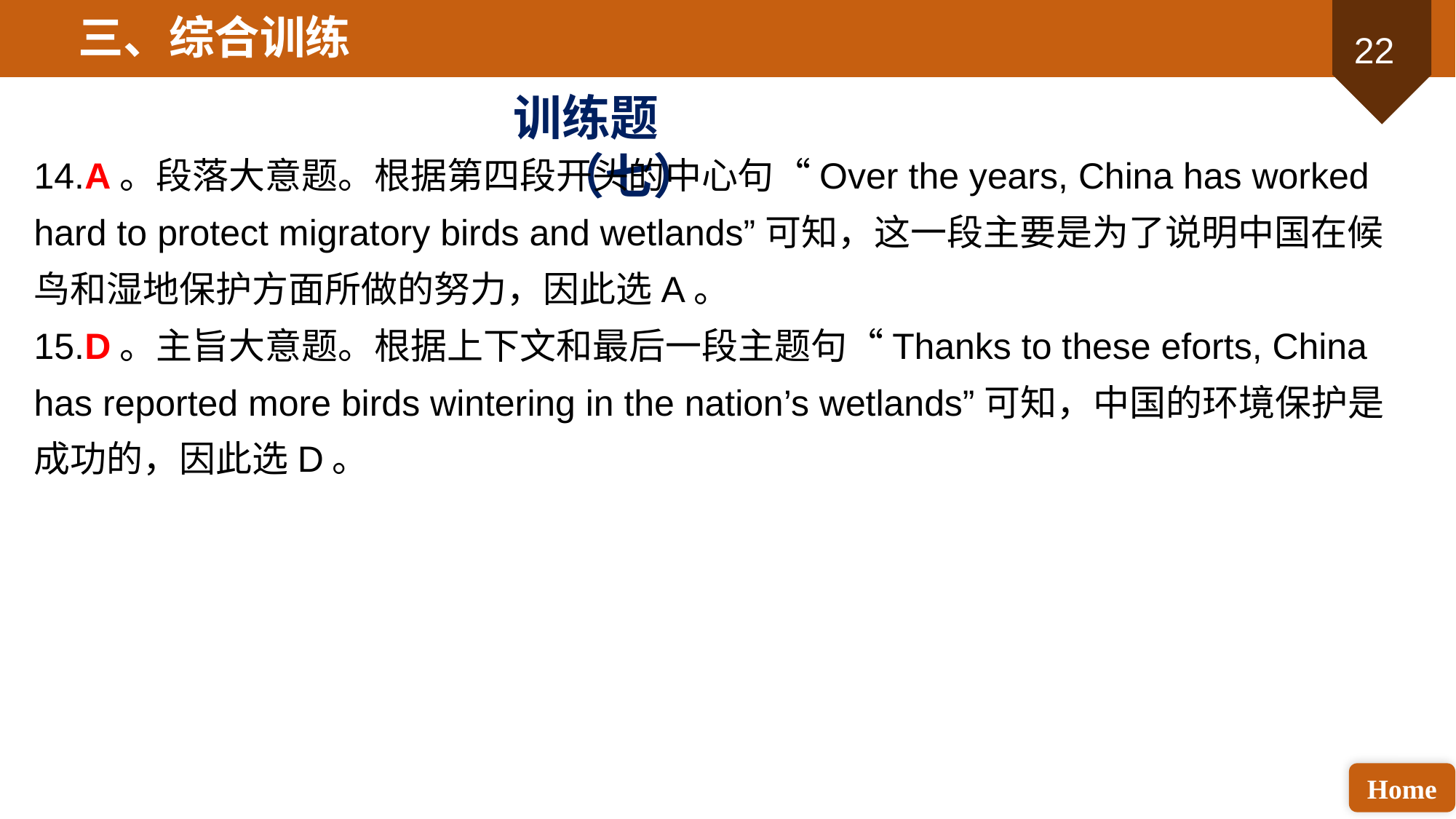

三、综合训练
训练题（七）
14.A。段落大意题。根据第四段开头的中心句“Over the years, China has worked hard to protect migratory birds and wetlands”可知，这一段主要是为了说明中国在候鸟和湿地保护方面所做的努力，因此选A。
15.D。主旨大意题。根据上下文和最后一段主题句“Thanks to these eforts, China has reported more birds wintering in the nation’s wetlands”可知，中国的环境保护是成功的，因此选D。